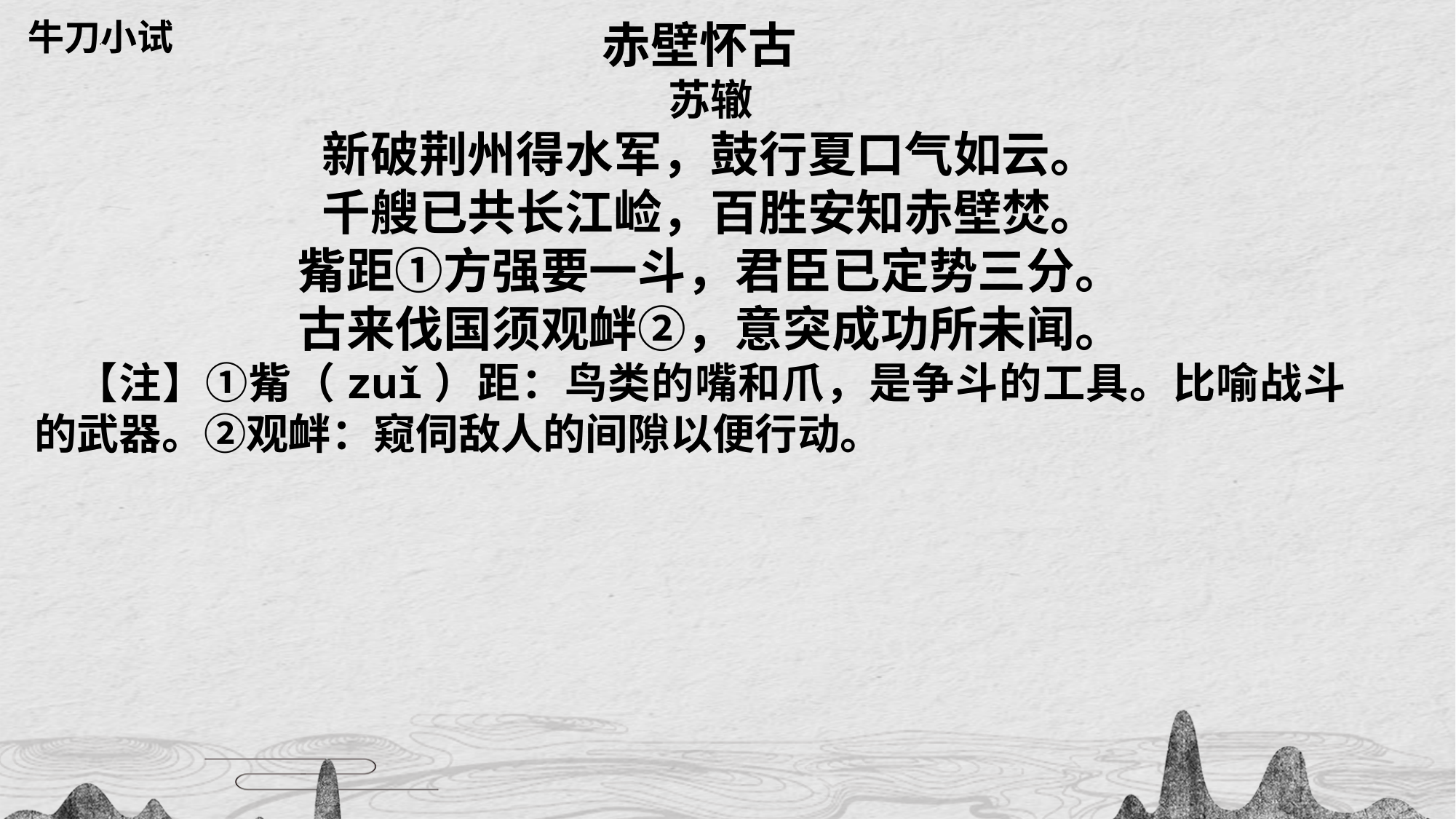

牛刀小试
赤壁怀古
苏辙
新破荆州得水军，鼓行夏口气如云。
千艘已共长江崄，百胜安知赤壁焚。
觜距①方强要一斗，君臣已定势三分。
古来伐国须观衅②，意突成功所未闻。
【注】①觜（zuǐ）距：鸟类的嘴和爪，是争斗的工具。比喻战斗的武器。②观衅：窥伺敌人的间隙以便行动。